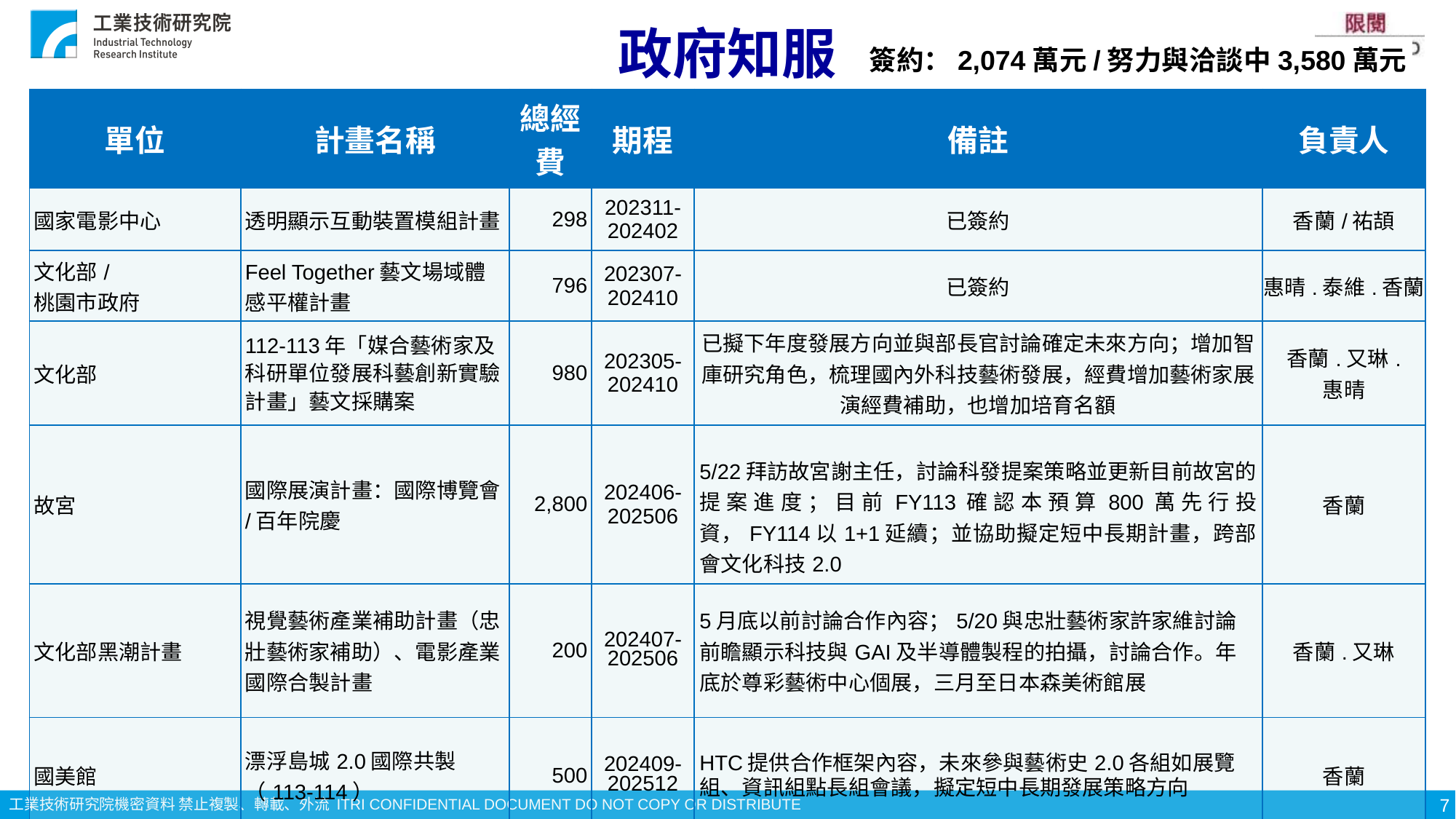

# 政府知服
簽約：2,074萬元/努力與洽談中3,580萬元
| 單位 | 計畫名稱 | 總經費 | 期程 | 備註 | 負責人 |
| --- | --- | --- | --- | --- | --- |
| 國家電影中心 | 透明顯示互動裝置模組計畫 | 298 | 202311-202402 | 已簽約 | 香蘭/祐頡 |
| 文化部/ 桃園市政府 | Feel Together藝文場域體感平權計畫 | 796 | 202307-202410 | 已簽約 | 惠晴.泰維.香蘭 |
| 文化部 | 112-113年「媒合藝術家及科研單位發展科藝創新實驗計畫」藝文採購案 | 980 | 202305-202410 | 已擬下年度發展方向並與部長官討論確定未來方向；增加智庫研究角色，梳理國內外科技藝術發展，經費增加藝術家展演經費補助，也增加培育名額 | 香蘭.又琳. 惠晴 |
| 故宮 | 國際展演計畫：國際博覽會/百年院慶 | 2,800 | 202406-202506 | 5/22拜訪故宮謝主任，討論科發提案策略並更新目前故宮的提案進度；目前FY113確認本預算800萬先行投資，FY114以1+1延續；並協助擬定短中長期計畫，跨部會文化科技2.0 | 香蘭 |
| 文化部黑潮計畫 | 視覺藝術產業補助計畫（忠壯藝術家補助）、電影產業國際合製計畫 | 200 | 202407-202506 | 5月底以前討論合作內容；5/20與忠壯藝術家許家維討論前瞻顯示科技與GAI及半導體製程的拍攝，討論合作。年底於尊彩藝術中心個展，三月至日本森美術館展 | 香蘭.又琳 |
| 國美館 | 漂浮島城2.0國際共製（113-114） | 500 | 202409-202512 | HTC提供合作框架內容，未來參與藝術史2.0各組如展覽組、資訊組點長組會議，擬定短中長期發展策略方向 | 香蘭 |
7